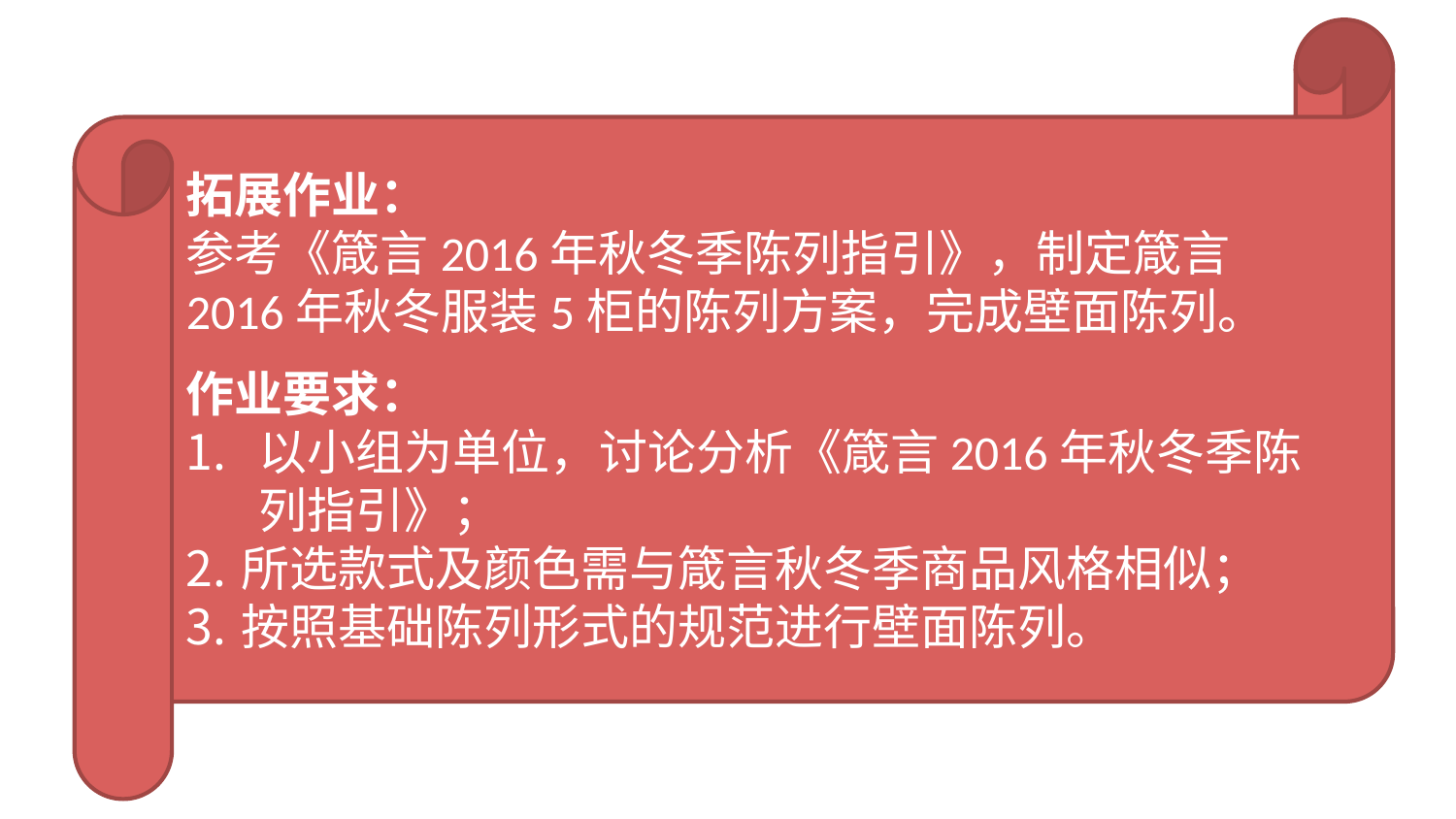

拓展作业：
参考《箴言2016年秋冬季陈列指引》，制定箴言2016年秋冬服装5柜的陈列方案，完成壁面陈列。

作业要求：
以小组为单位，讨论分析《箴言2016年秋冬季陈列指引》；
所选款式及颜色需与箴言秋冬季商品风格相似；
按照基础陈列形式的规范进行壁面陈列。